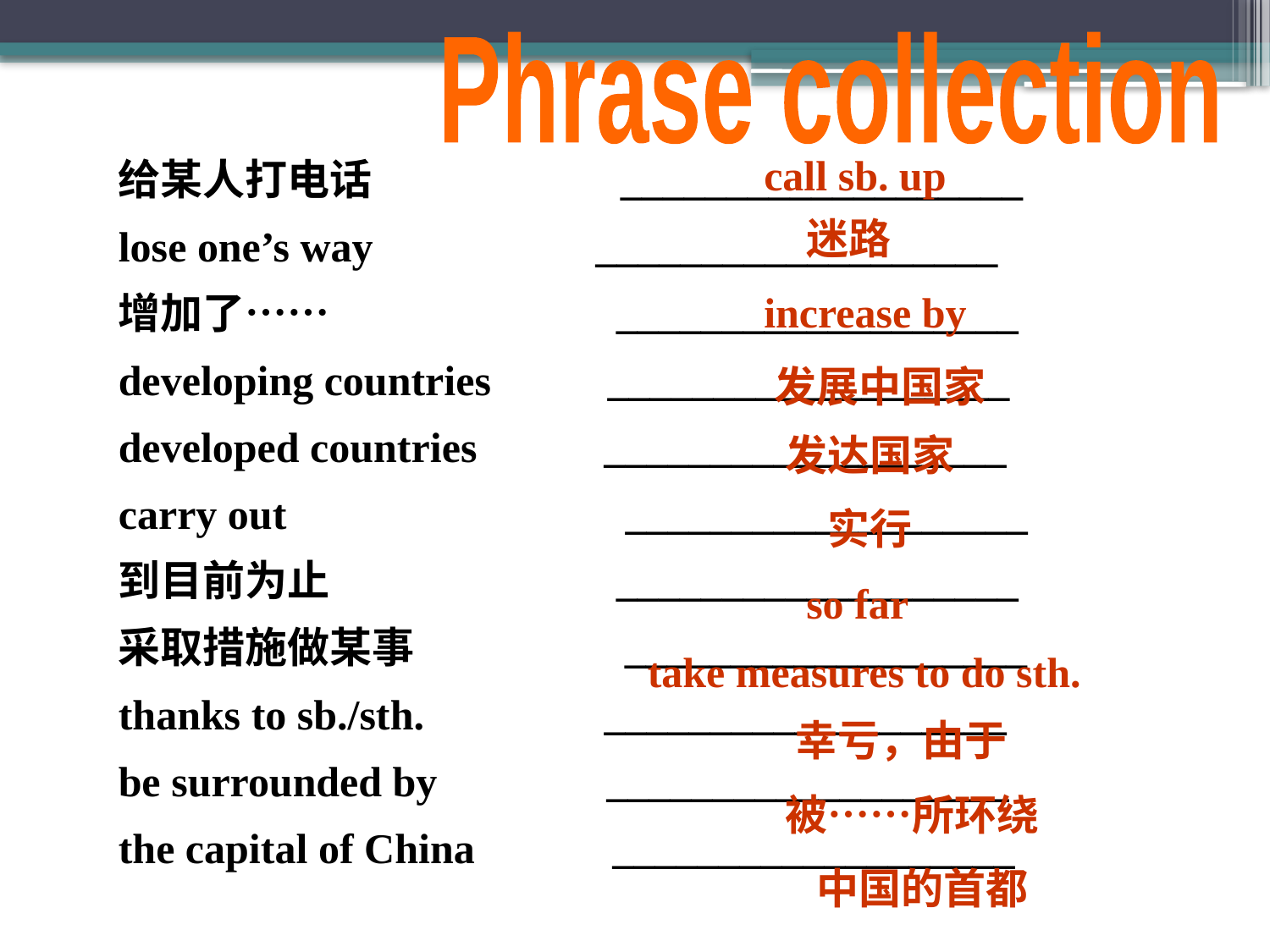

Phrase collection
call sb. up
给某人打电话                         ___________________
lose one’s way                     ___________________
增加了……                             ___________________
developing countries           ___________________
developed countries            ___________________
carry out                                ___________________
到目前为止                             ___________________
采取措施做某事                     ___________________
thanks to sb./sth.                 ___________________
be surrounded by                ___________________
the capital of China             ___________________
迷路
increase by
发展中国家
发达国家
实行
so far
take measures to do sth.
幸亏，由于
被……所环绕
中国的首都